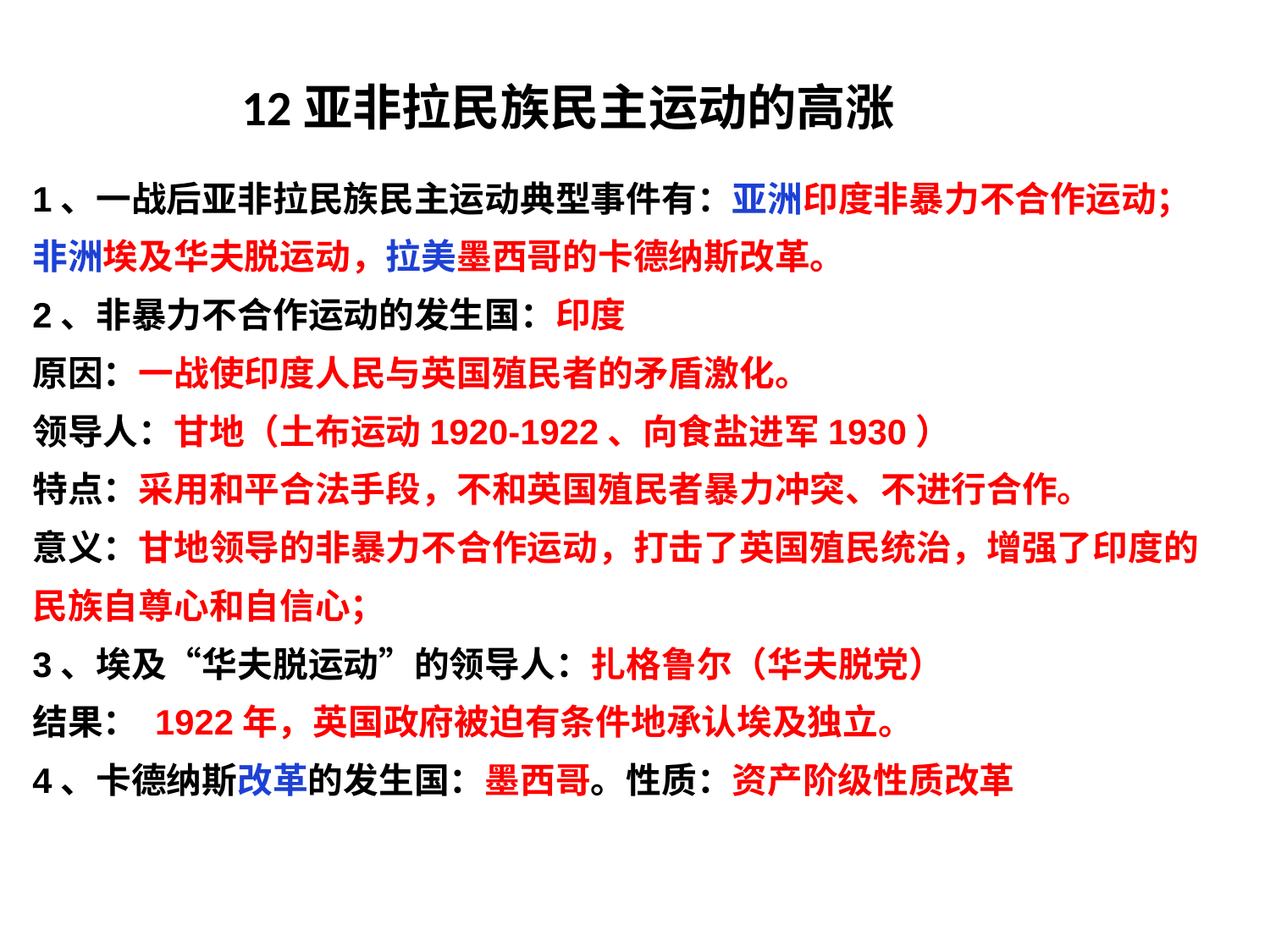

12亚非拉民族民主运动的高涨
1、一战后亚非拉民族民主运动典型事件有：亚洲印度非暴力不合作运动；非洲埃及华夫脱运动，拉美墨西哥的卡德纳斯改革。
2、非暴力不合作运动的发生国：印度
原因：一战使印度人民与英国殖民者的矛盾激化。
领导人：甘地（土布运动1920-1922、向食盐进军1930）
特点：采用和平合法手段，不和英国殖民者暴力冲突、不进行合作。
意义：甘地领导的非暴力不合作运动，打击了英国殖民统治，增强了印度的民族自尊心和自信心；
3、埃及“华夫脱运动”的领导人：扎格鲁尔（华夫脱党）
结果： 1922年，英国政府被迫有条件地承认埃及独立。
4、卡德纳斯改革的发生国：墨西哥。性质：资产阶级性质改革